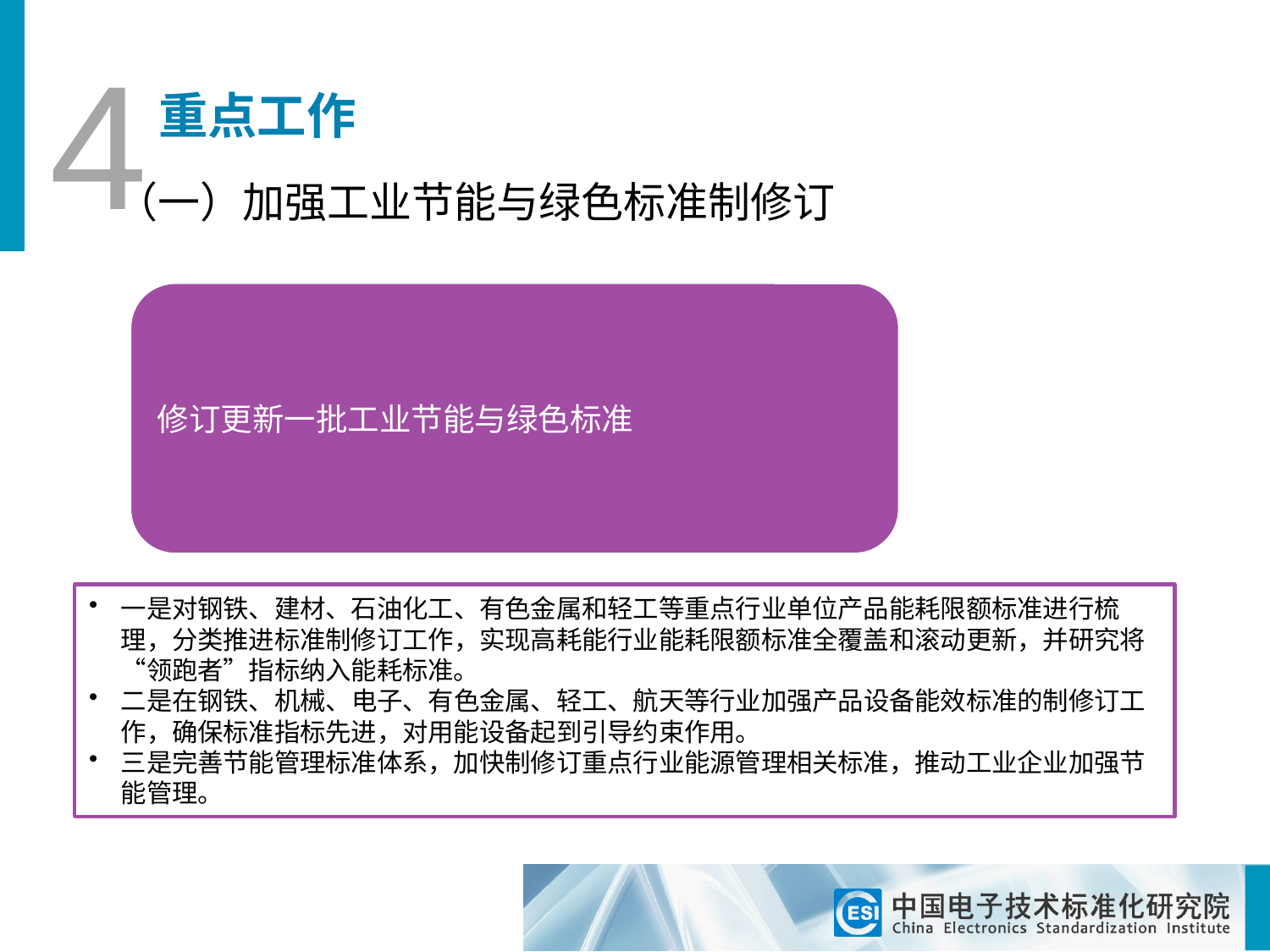

4
重点工作
（一）加强工业节能与绿色标准制修订
修订更新一批工业节能与绿色标准
一是对钢铁、建材、石油化工、有色金属和轻工等重点行业单位产品能耗限额标准进行梳理，分类推进标准制修订工作，实现高耗能行业能耗限额标准全覆盖和滚动更新，并研究将“领跑者”指标纳入能耗标准。
二是在钢铁、机械、电子、有色金属、轻工、航天等行业加强产品设备能效标准的制修订工作，确保标准指标先进，对用能设备起到引导约束作用。
三是完善节能管理标准体系，加快制修订重点行业能源管理相关标准，推动工业企业加强节能管理。